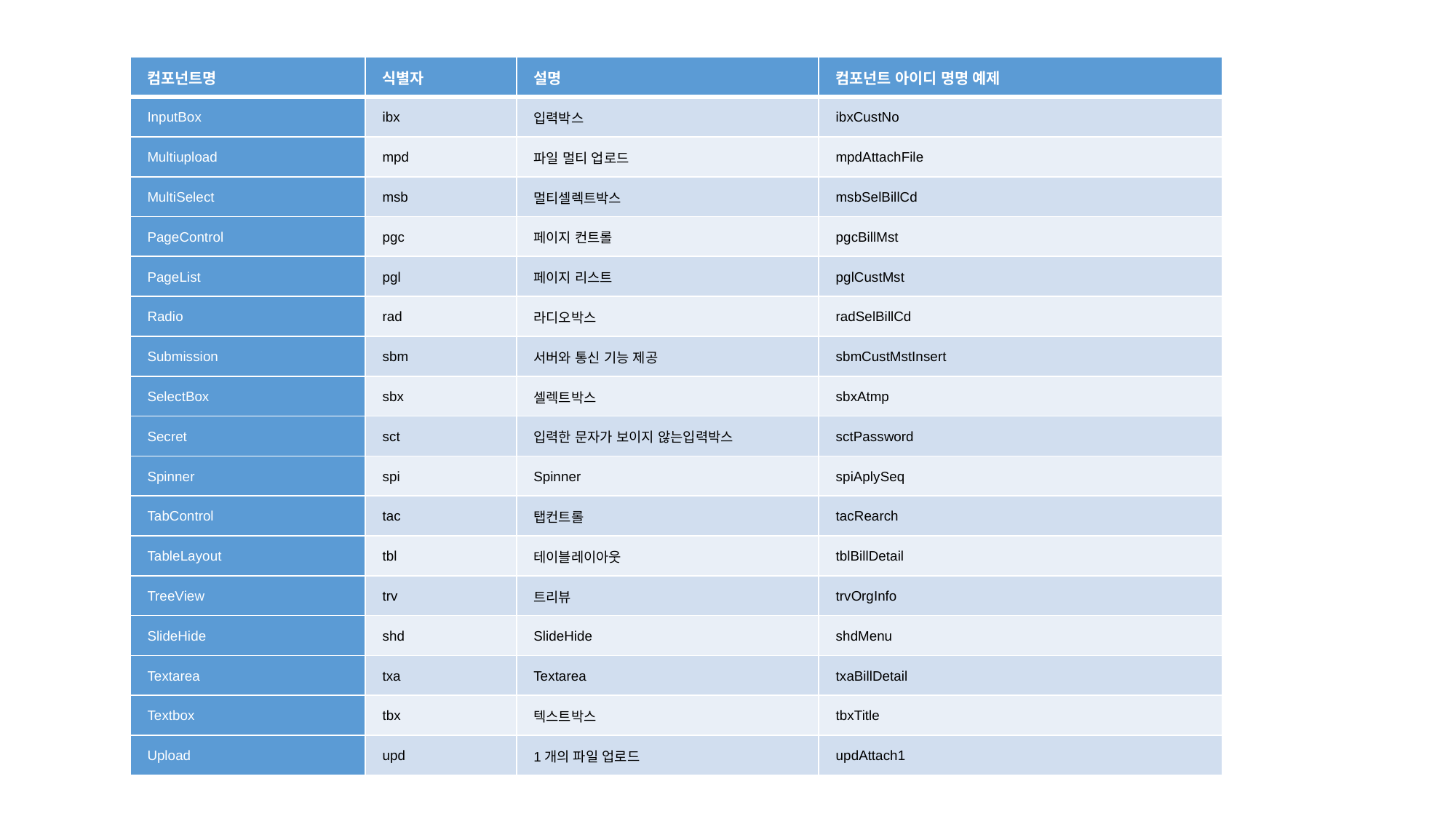

| 컴포넌트명 | 식별자 | 설명 | 컴포넌트 아이디 명명 예제 |
| --- | --- | --- | --- |
| InputBox | ibx | 입력박스 | ibxCustNo |
| Multiupload | mpd | 파일 멀티 업로드 | mpdAttachFile |
| MultiSelect | msb | 멀티셀렉트박스 | msbSelBillCd |
| PageControl | pgc | 페이지 컨트롤 | pgcBillMst |
| PageList | pgl | 페이지 리스트 | pglCustMst |
| Radio | rad | 라디오박스 | radSelBillCd |
| Submission | sbm | 서버와 통신 기능 제공 | sbmCustMstInsert |
| SelectBox | sbx | 셀렉트박스 | sbxAtmp |
| Secret | sct | 입력한 문자가 보이지 않는입력박스 | sctPassword |
| Spinner | spi | Spinner | spiAplySeq |
| TabControl | tac | 탭컨트롤 | tacRearch |
| TableLayout | tbl | 테이블레이아웃 | tblBillDetail |
| TreeView | trv | 트리뷰 | trvOrgInfo |
| SlideHide | shd | SlideHide | shdMenu |
| Textarea | txa | Textarea | txaBillDetail |
| Textbox | tbx | 텍스트박스 | tbxTitle |
| Upload | upd | 1개의 파일 업로드 | updAttach1 |